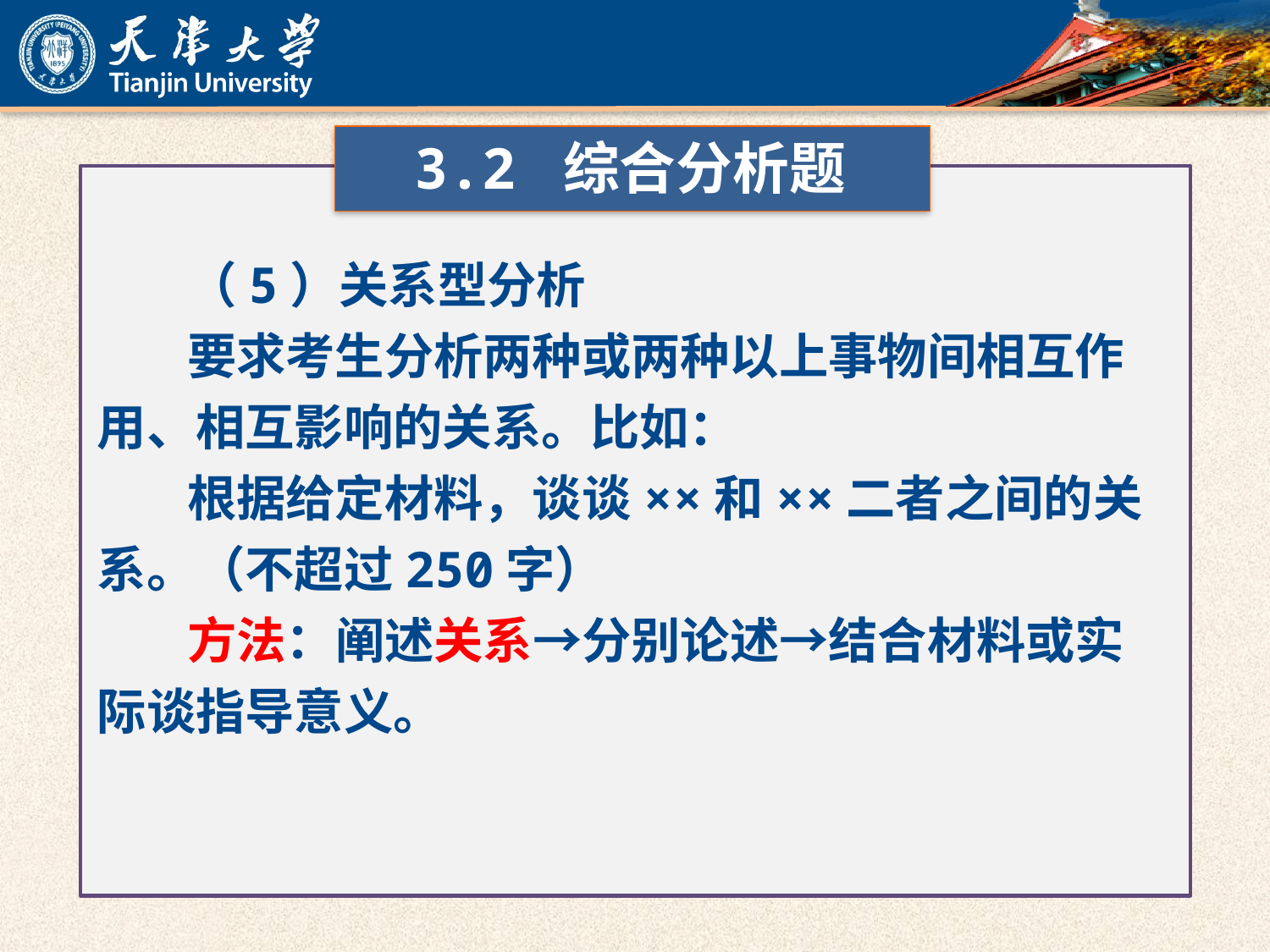

3.2 综合分析题

（5）关系型分析
要求考生分析两种或两种以上事物间相互作用、相互影响的关系。比如：
根据给定材料，谈谈××和××二者之间的关系。（不超过250字）
方法：阐述关系→分别论述→结合材料或实际谈指导意义。